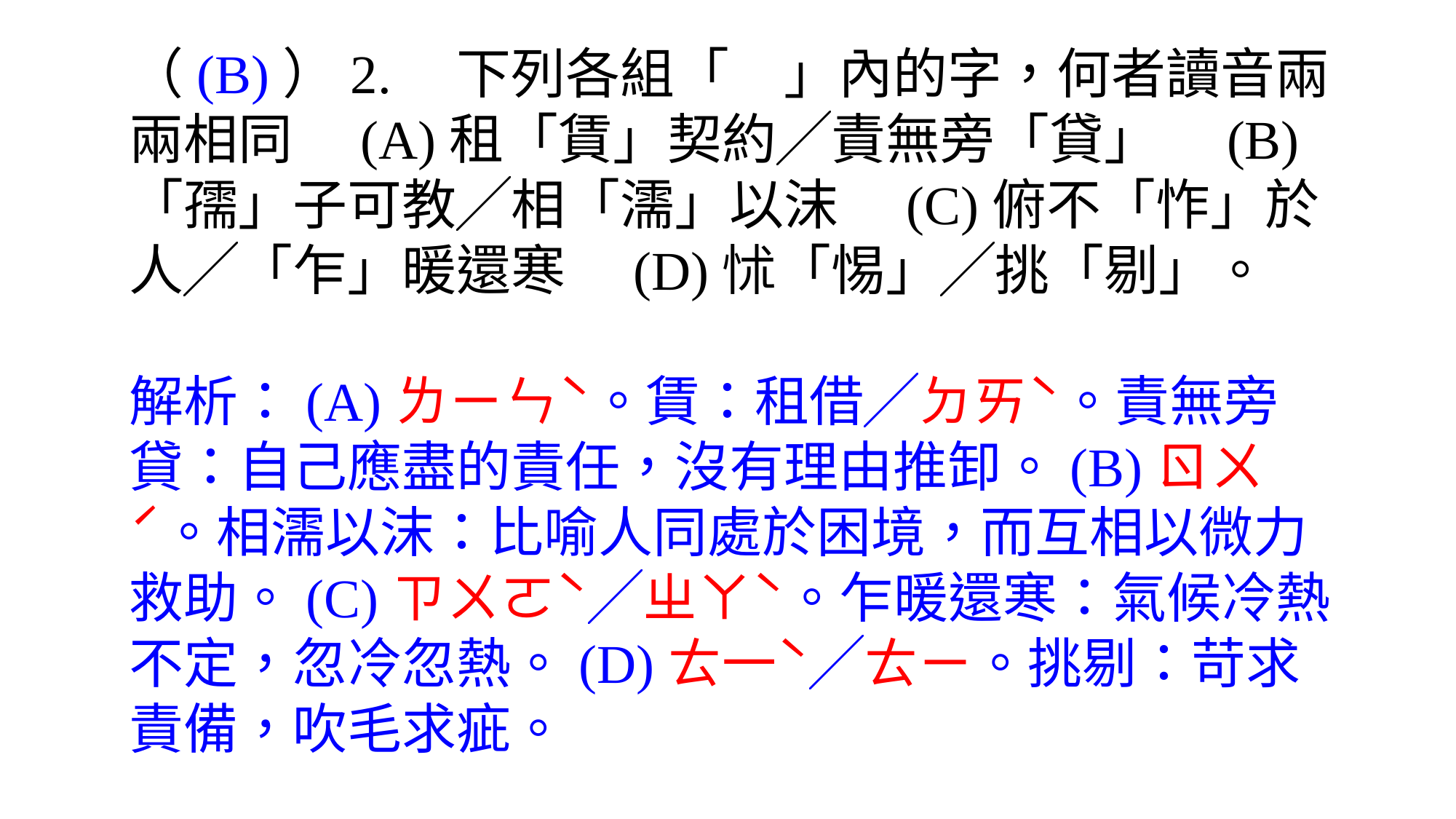

（(B)）2.	下列各組「　」內的字，何者讀音兩兩相同　(A)租「賃」契約╱責無旁「貸」　(B)「孺」子可教╱相「濡」以沫　(C)俯不「怍」於人╱「乍」暖還寒　(D)怵「惕」╱挑「剔」。

解析：(A)ㄌㄧㄣˋ。賃：租借╱ㄉㄞˋ。責無旁貸：自己應盡的責任，沒有理由推卸。(B)ㄖㄨˊ。相濡以沫：比喻人同處於困境，而互相以微力救助。(C)ㄗㄨㄛˋ╱ㄓㄚˋ。乍暖還寒：氣候冷熱不定，忽冷忽熱。(D)ㄊ一ˋ╱ㄊㄧ。挑剔：苛求責備，吹毛求疵。